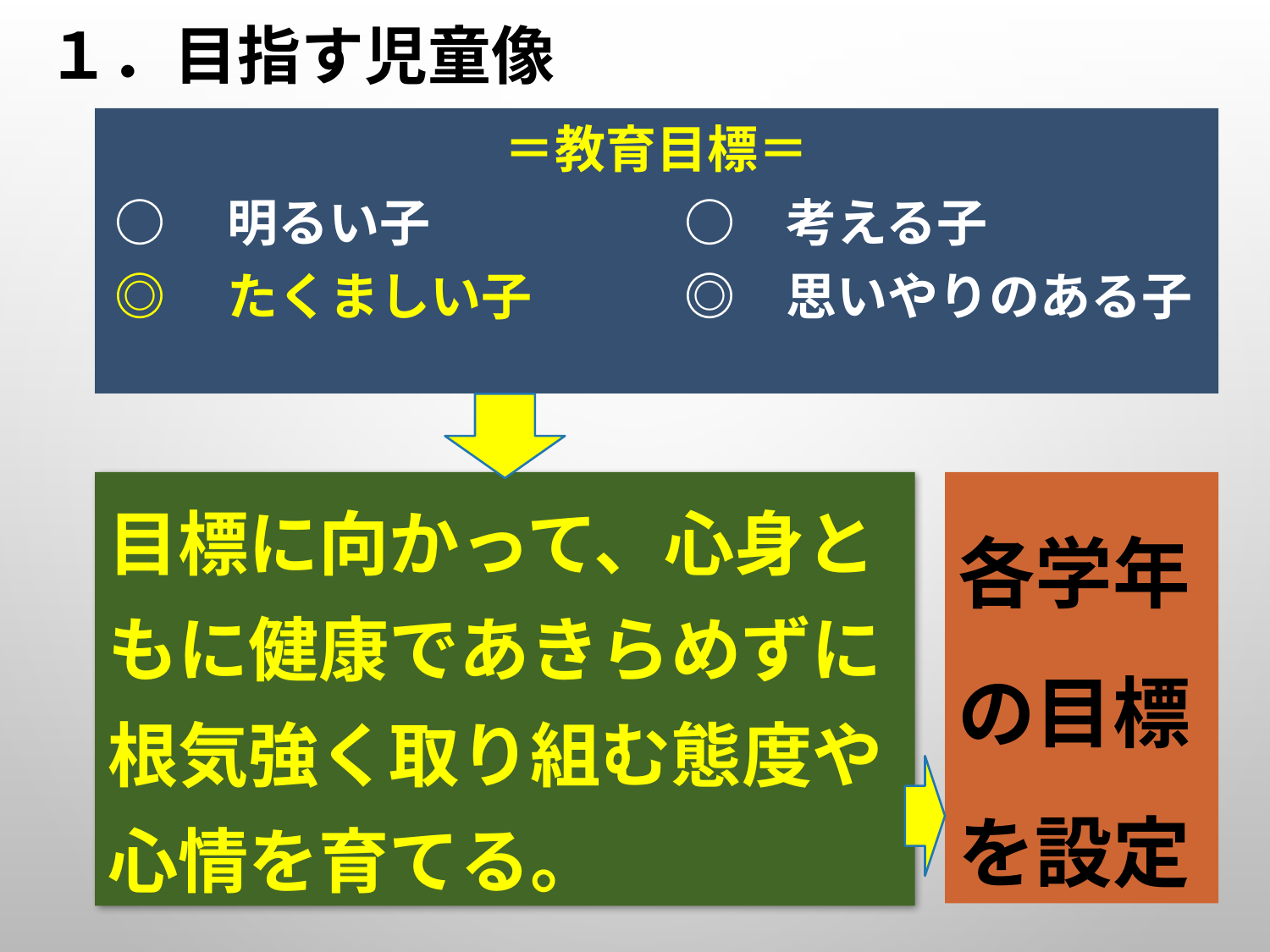

# １．目指す児童像
＝教育目標＝
○　明るい子　　　　　○　考える子
◎　たくましい子　　　◎　思いやりのある子

目標に向かって、心身ともに健康であきらめずに根気強く取り組む態度や心情を育てる。
各学年の目標を設定